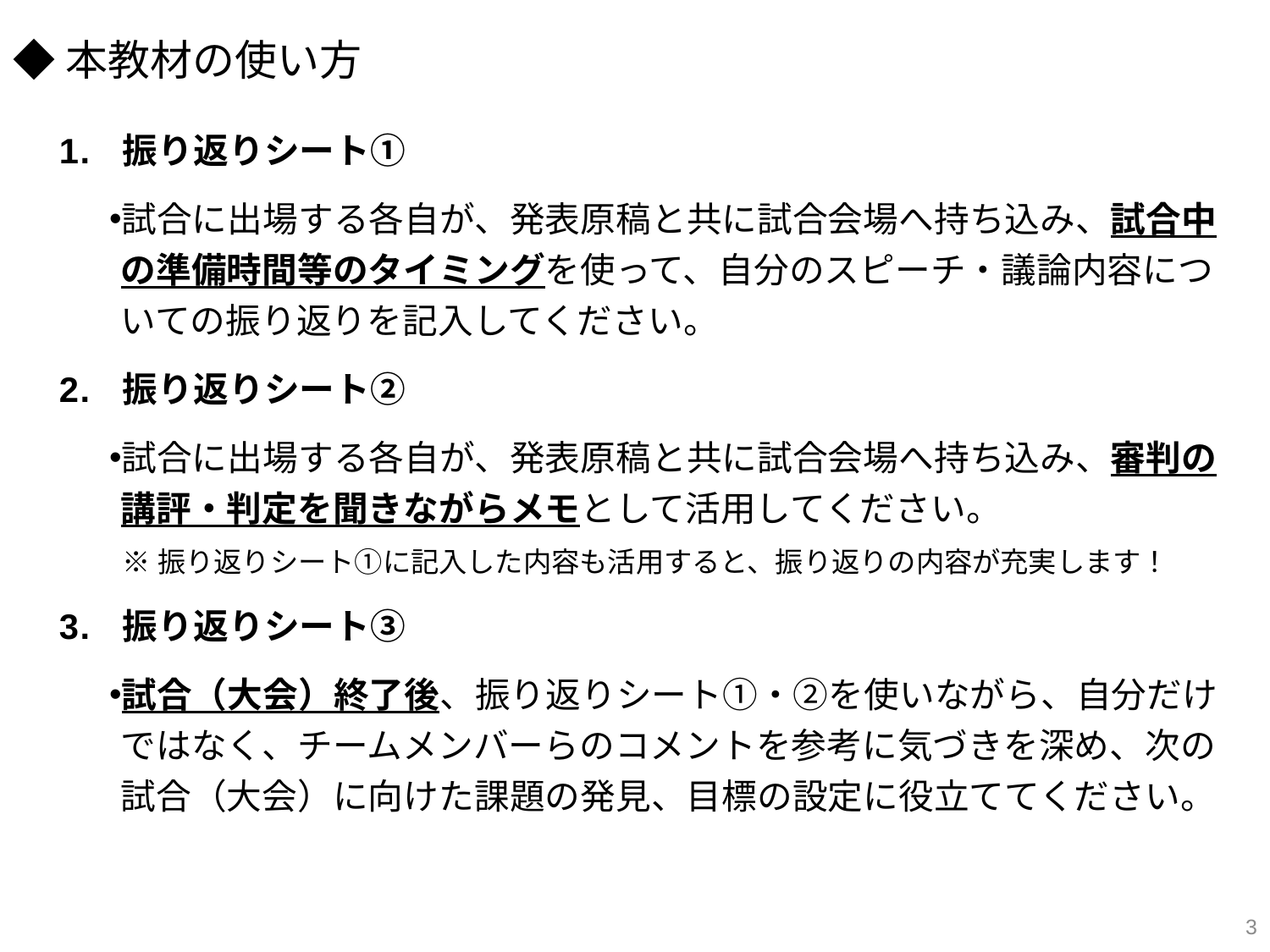

# ◆本教材の使い方
振り返りシート①
試合に出場する各自が、発表原稿と共に試合会場へ持ち込み、試合中の準備時間等のタイミングを使って、自分のスピーチ・議論内容についての振り返りを記入してください。
振り返りシート②
試合に出場する各自が、発表原稿と共に試合会場へ持ち込み、審判の講評・判定を聞きながらメモとして活用してください。
※振り返りシート①に記入した内容も活用すると、振り返りの内容が充実します！
振り返りシート③
試合（大会）終了後、振り返りシート①・②を使いながら、自分だけではなく、チームメンバーらのコメントを参考に気づきを深め、次の試合（大会）に向けた課題の発見、目標の設定に役立ててください。
3